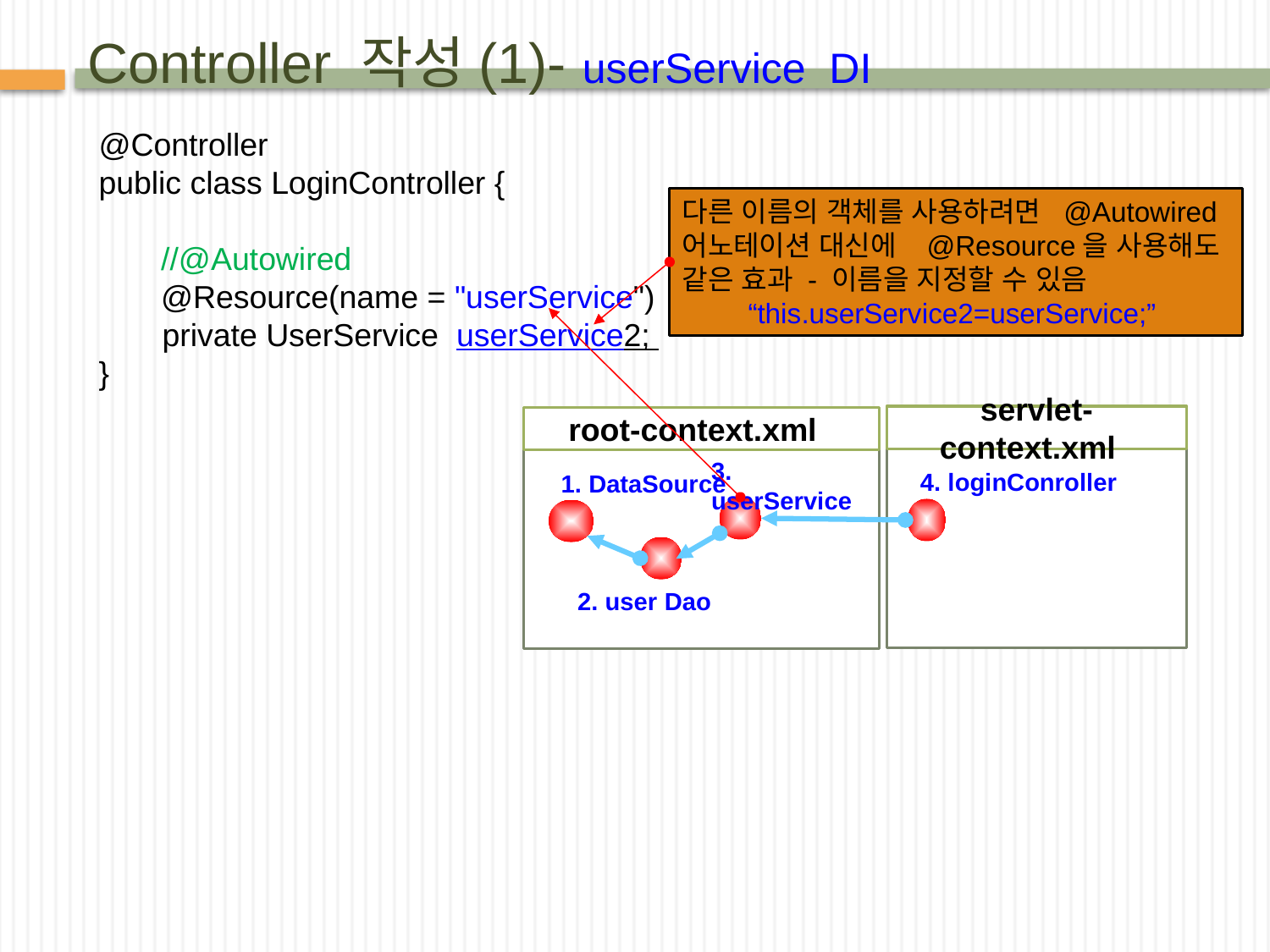

# Controller 작성(1)- userService  DI
@Controller
public class LoginController {

       //@Autowired
       @Resource(name = "userService")
private UserService  userService2;
}

다른 이름의 객체를 사용하려면  @Autowired 어노테이션 대신에   @Resource을 사용해도 같은 효과 - 이름을 지정할 수 있음
“this.userService2=userService;”
servlet-context.xml

4. loginConroller

root-context.xml

3. userService

2. user Dao
1. DataSource